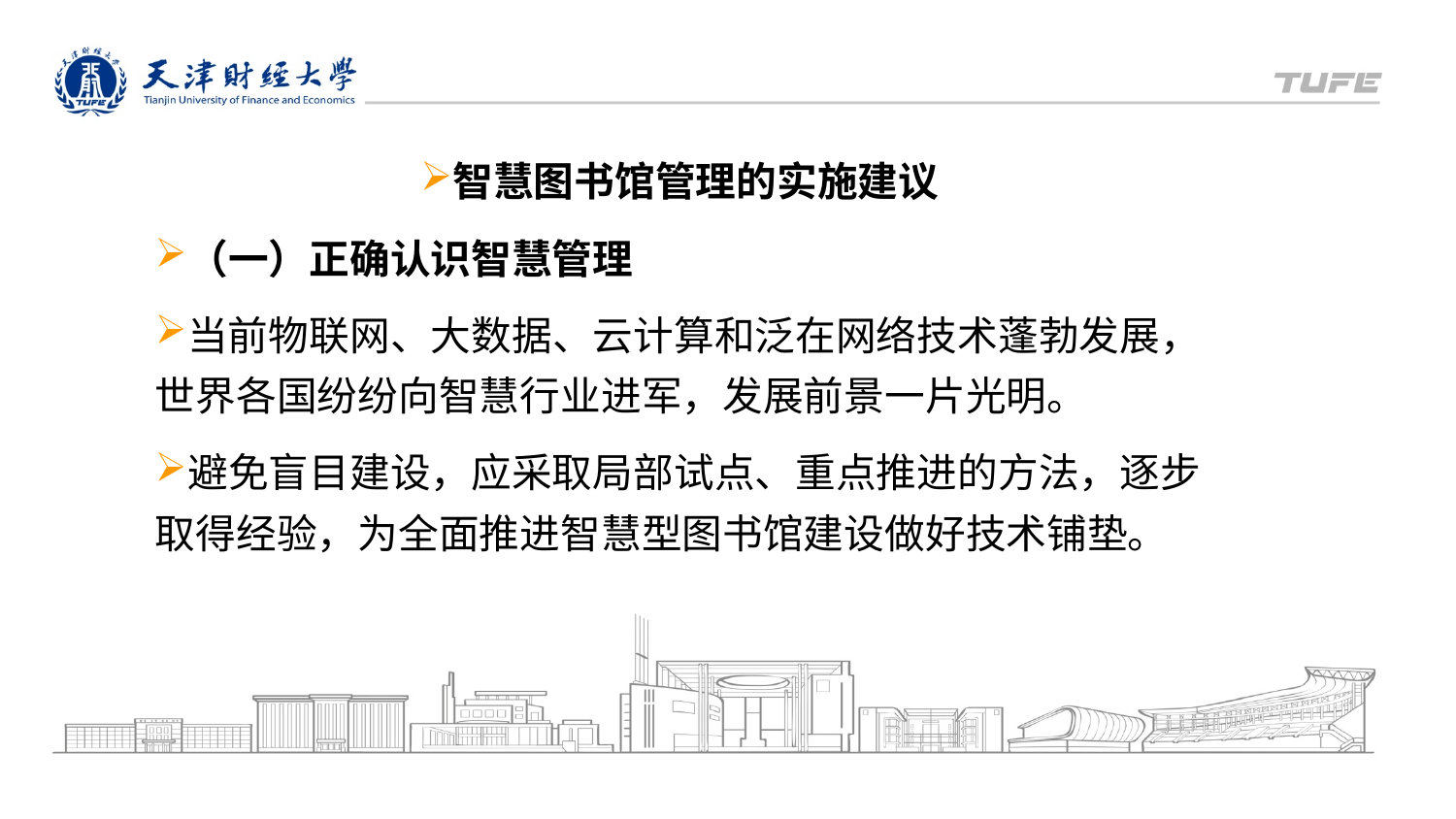

智慧图书馆管理的实施建议
（一）正确认识智慧管理
当前物联网、大数据、云计算和泛在网络技术蓬勃发展，世界各国纷纷向智慧行业进军，发展前景一片光明。
避免盲目建设，应采取局部试点、重点推进的方法，逐步取得经验，为全面推进智慧型图书馆建设做好技术铺垫。
XXXX年X月X日